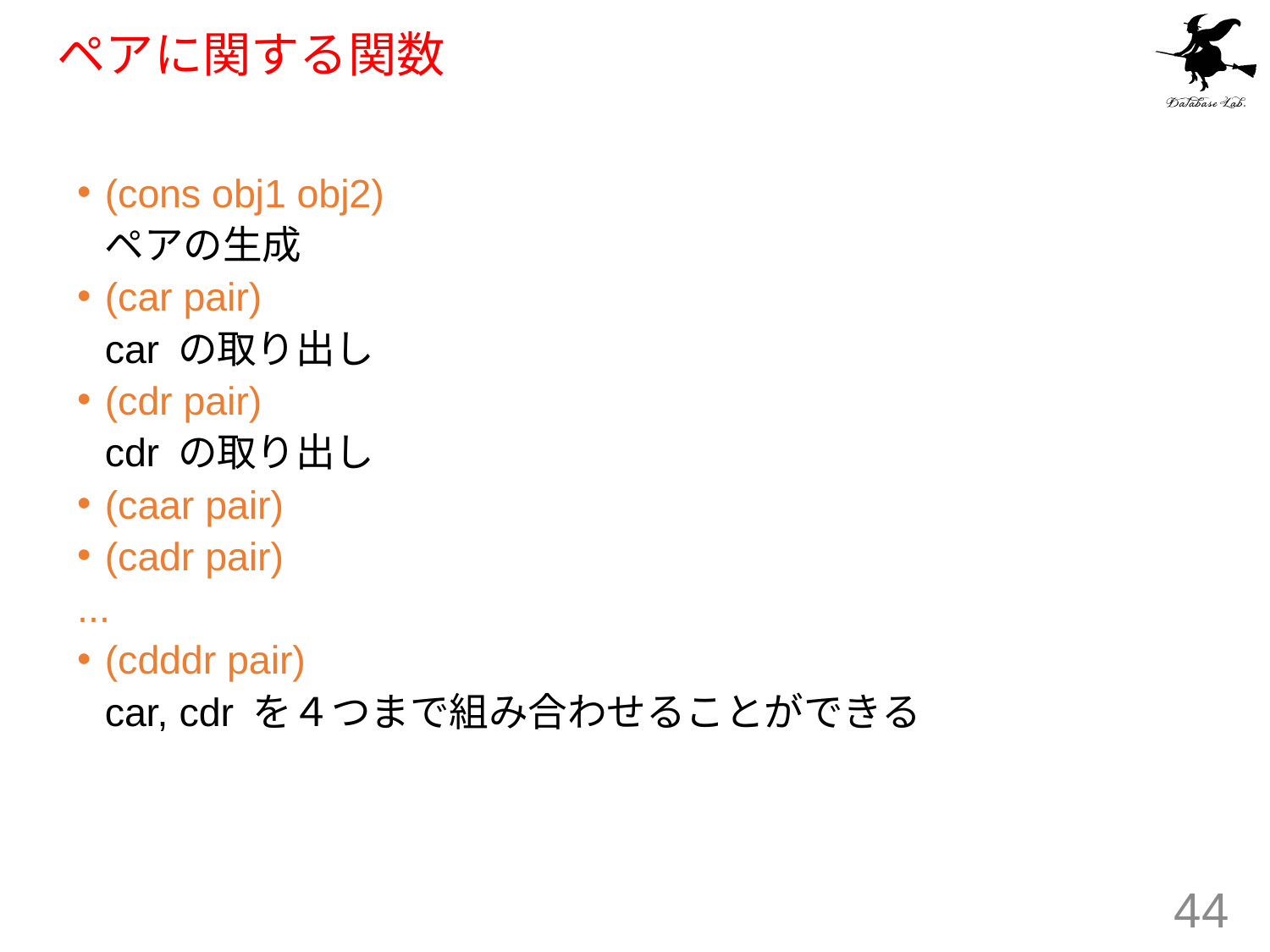

# ペアに関する関数
(cons obj1 obj2)
		ペアの生成
(car pair)
		car の取り出し
(cdr pair)
		cdr の取り出し
(caar pair)
(cadr pair)
...
(cdddr pair)
	car, cdr を４つまで組み合わせることができる

44